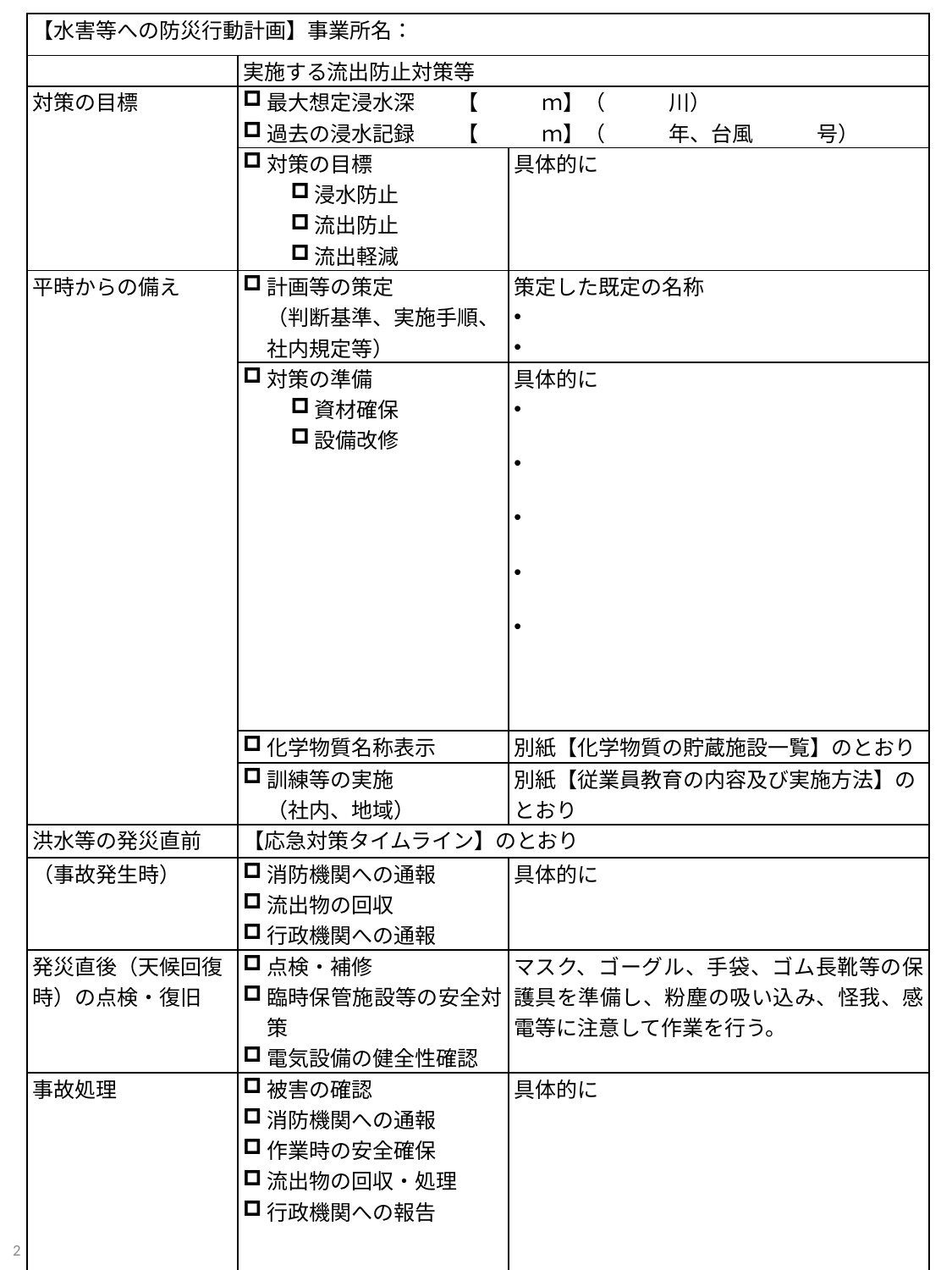

| 【水害等への防災行動計画】事業所名： |  |  |
| --- | --- | --- |
|  | 実施する流出防止対策等 |  |
| 対策の目標 | 最大想定浸水深　　【　　　ｍ】（　　　川） 過去の浸水記録　　【　　　ｍ】（　　　年、台風　　　号） |  |
|  | 対策の目標 浸水防止 流出防止 流出軽減 | 具体的に |
| 平時からの備え | 計画等の策定 （判断基準、実施手順、社内規定等） | 策定した既定の名称 |
|  | 対策の準備 資材確保 設備改修 | 具体的に |
|  | 化学物質名称表示 | 別紙【化学物質の貯蔵施設一覧】のとおり |
|  | 訓練等の実施 （社内、地域） | 別紙【従業員教育の内容及び実施方法】の とおり |
| 洪水等の発災直前 | 【応急対策タイムライン】のとおり |  |
| （事故発生時） | 消防機関への通報 流出物の回収 行政機関への通報 | 具体的に |
| 発災直後（天候回復時）の点検・復旧 | 点検・補修 臨時保管施設等の安全対策 電気設備の健全性確認 | マスク、ゴーグル、手袋、ゴム長靴等の保護具を準備し、粉塵の吸い込み、怪我、感電等に注意して作業を行う。 |
| 事故処理 | 被害の確認 消防機関への通報 作業時の安全確保 流出物の回収・処理 行政機関への報告 | 具体的に |
2